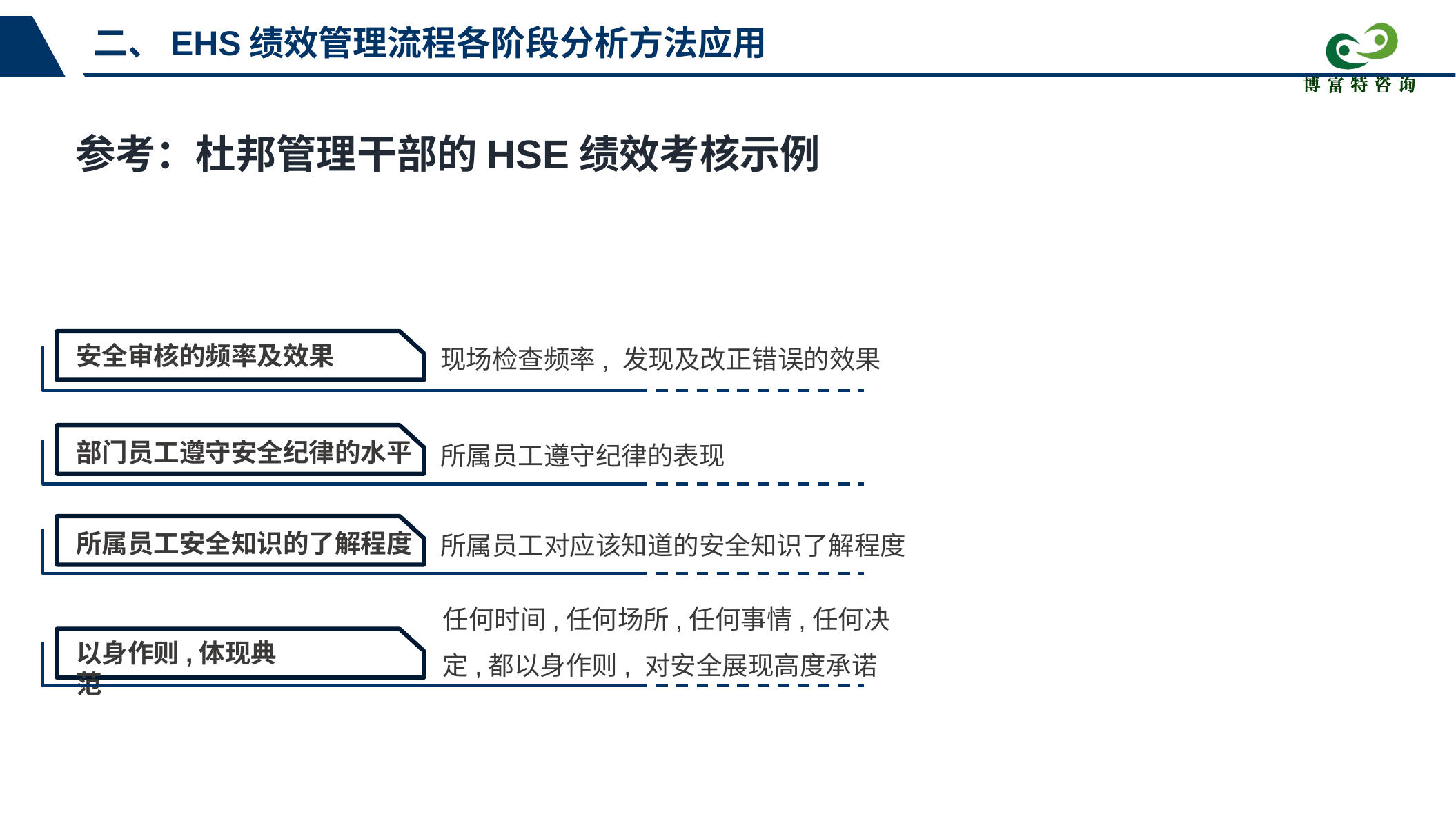

二、EHS绩效管理流程各阶段分析方法应用

参考：杜邦管理干部的HSE绩效考核示例

安全审核的频率及效果
现场检查频率, 发现及改正错误的效果

部门员工遵守安全纪律的水平
所属员工遵守纪律的表现

所属员工安全知识的了解程度
所属员工对应该知道的安全知识了解程度

任何时间,任何场所,任何事情,任何决定,都以身作则, 对安全展现高度承诺

以身作则,体现典范